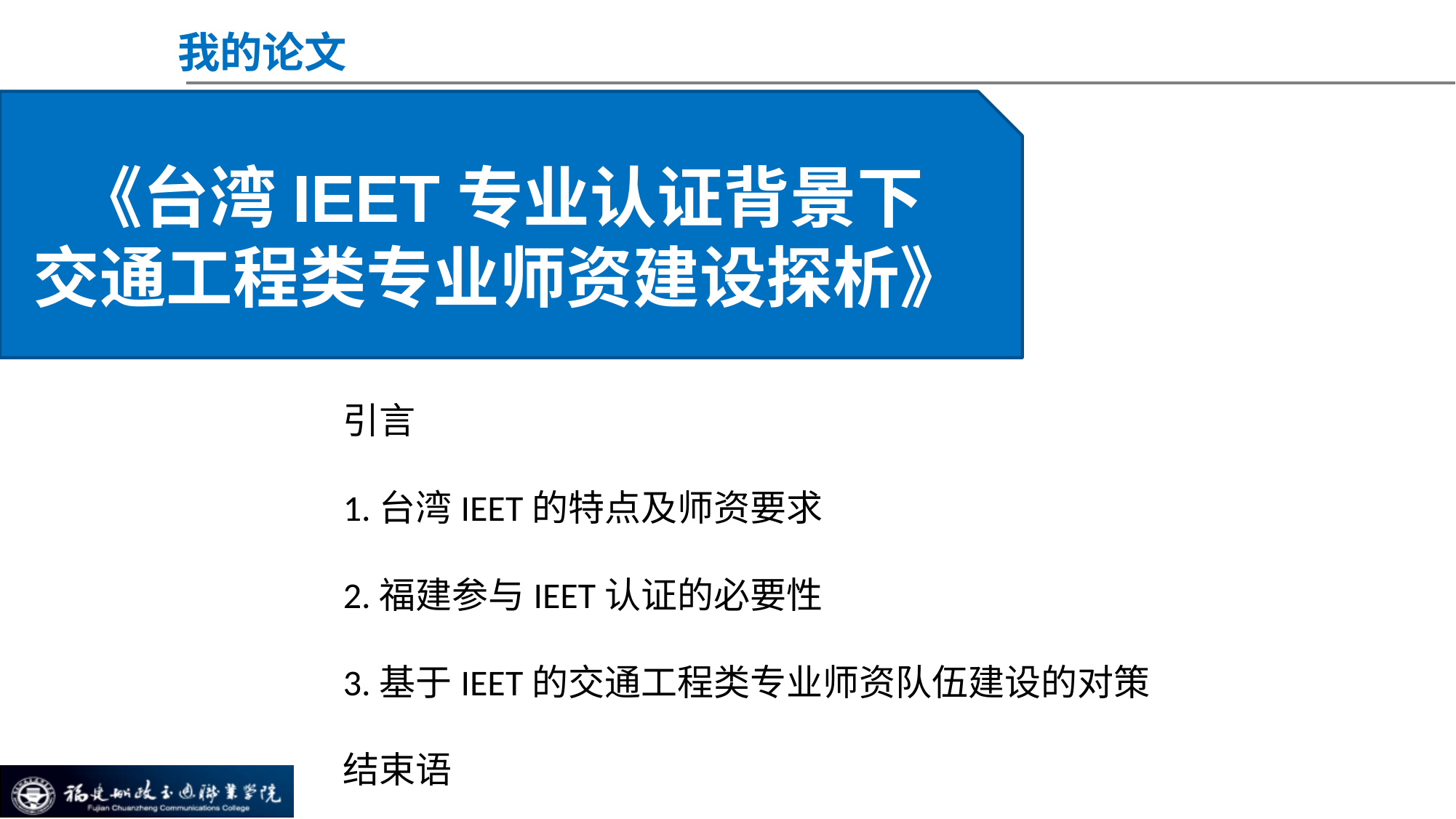

我的论文
《台湾IEET专业认证背景下
交通工程类专业师资建设探析》
引言

1.台湾IEET的特点及师资要求

2.福建参与IEET认证的必要性

3.基于IEET的交通工程类专业师资队伍建设的对策

结束语